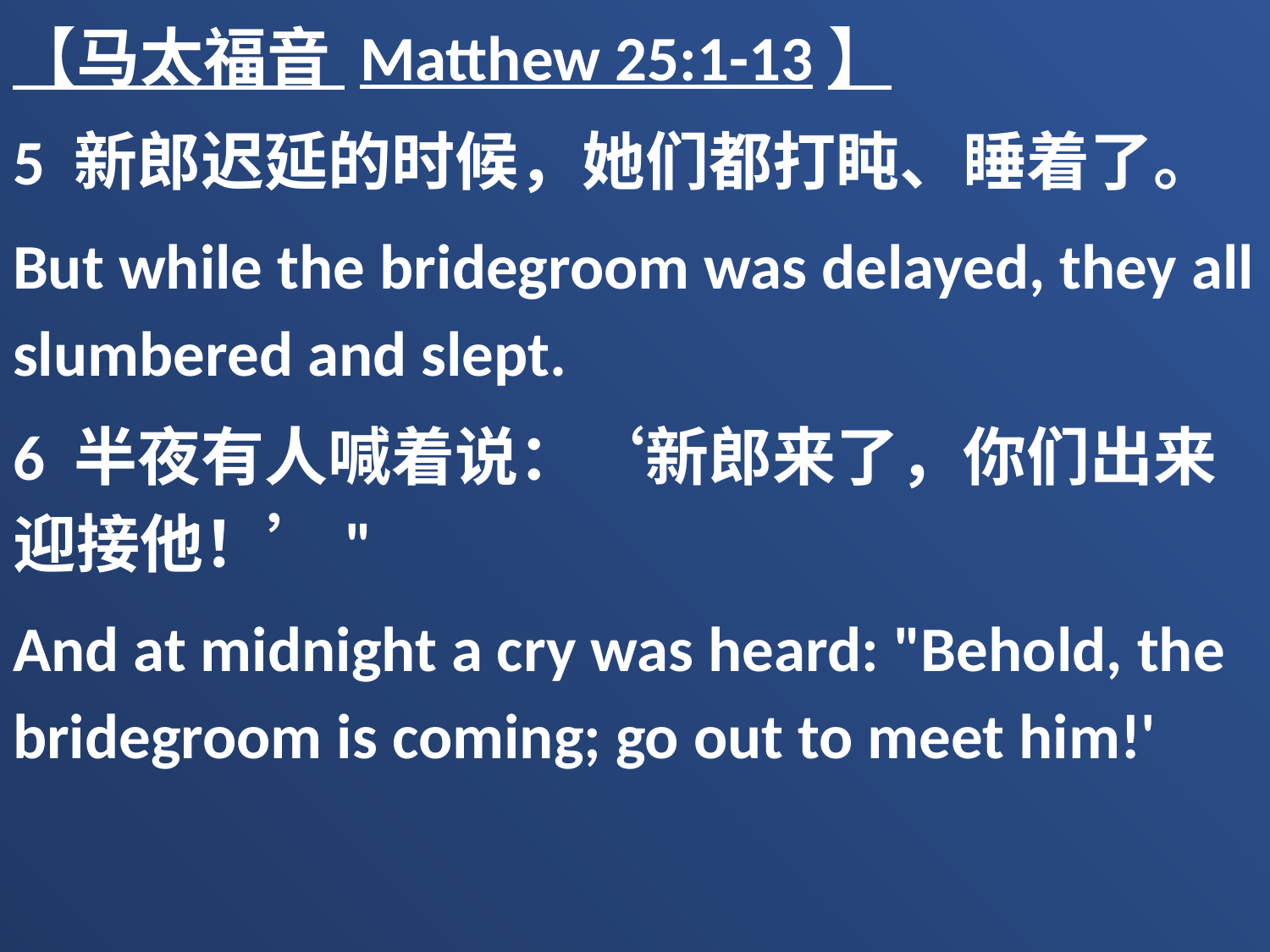

【马太福音 Matthew 25:1-13】
5 新郎迟延的时候，她们都打盹、睡着了。
But while the bridegroom was delayed, they all slumbered and slept.
6 半夜有人喊着说：‘新郎来了，你们出来迎接他！’"
And at midnight a cry was heard: "Behold, the bridegroom is coming; go out to meet him!'